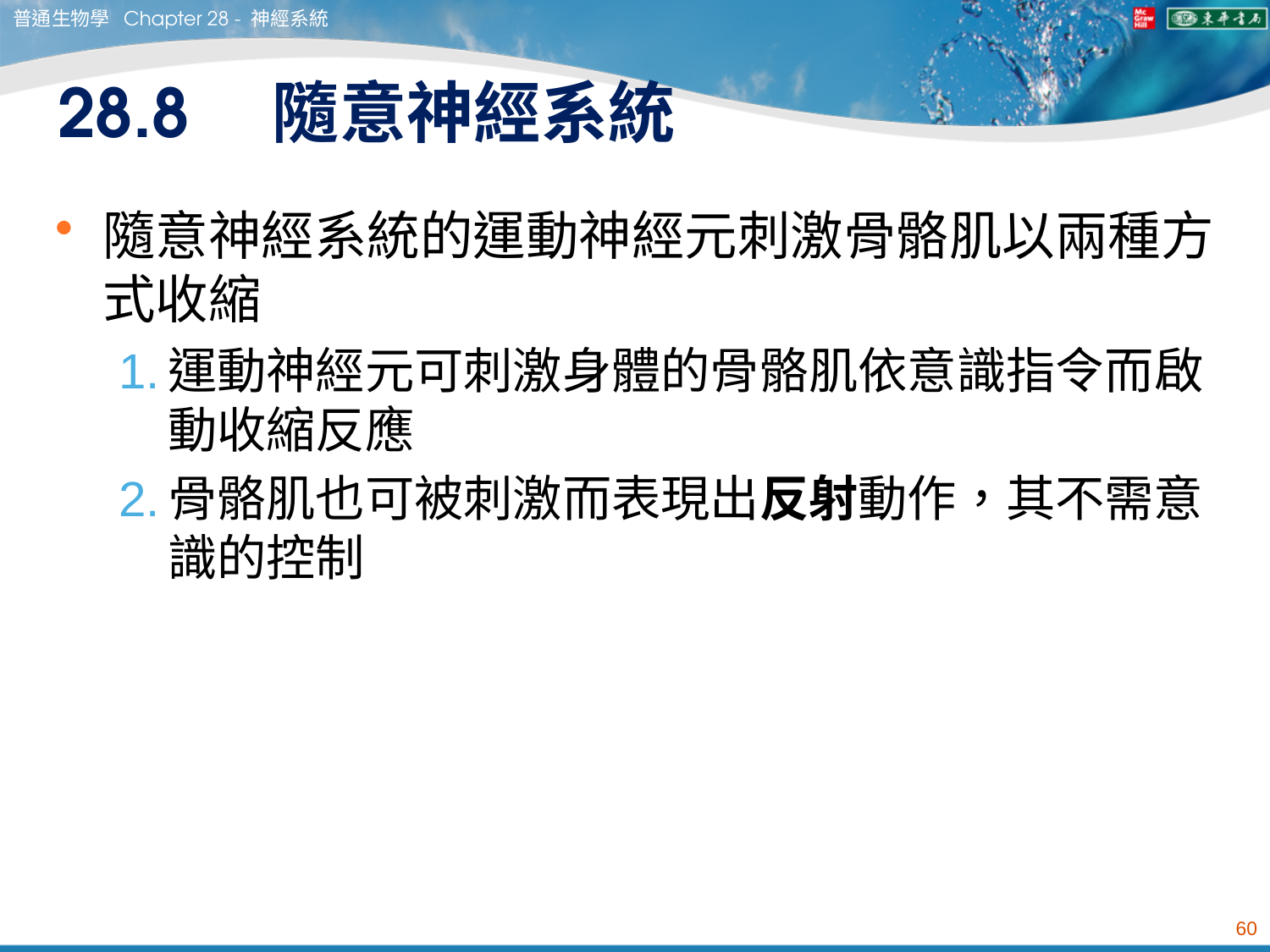

普通生物學  Chapter 28 - 神經系統
# 28.8　隨意神經系統
隨意神經系統的運動神經元刺激骨骼肌以兩種方式收縮
運動神經元可刺激身體的骨骼肌依意識指令而啟動收縮反應
骨骼肌也可被刺激而表現出反射動作，其不需意識的控制
60